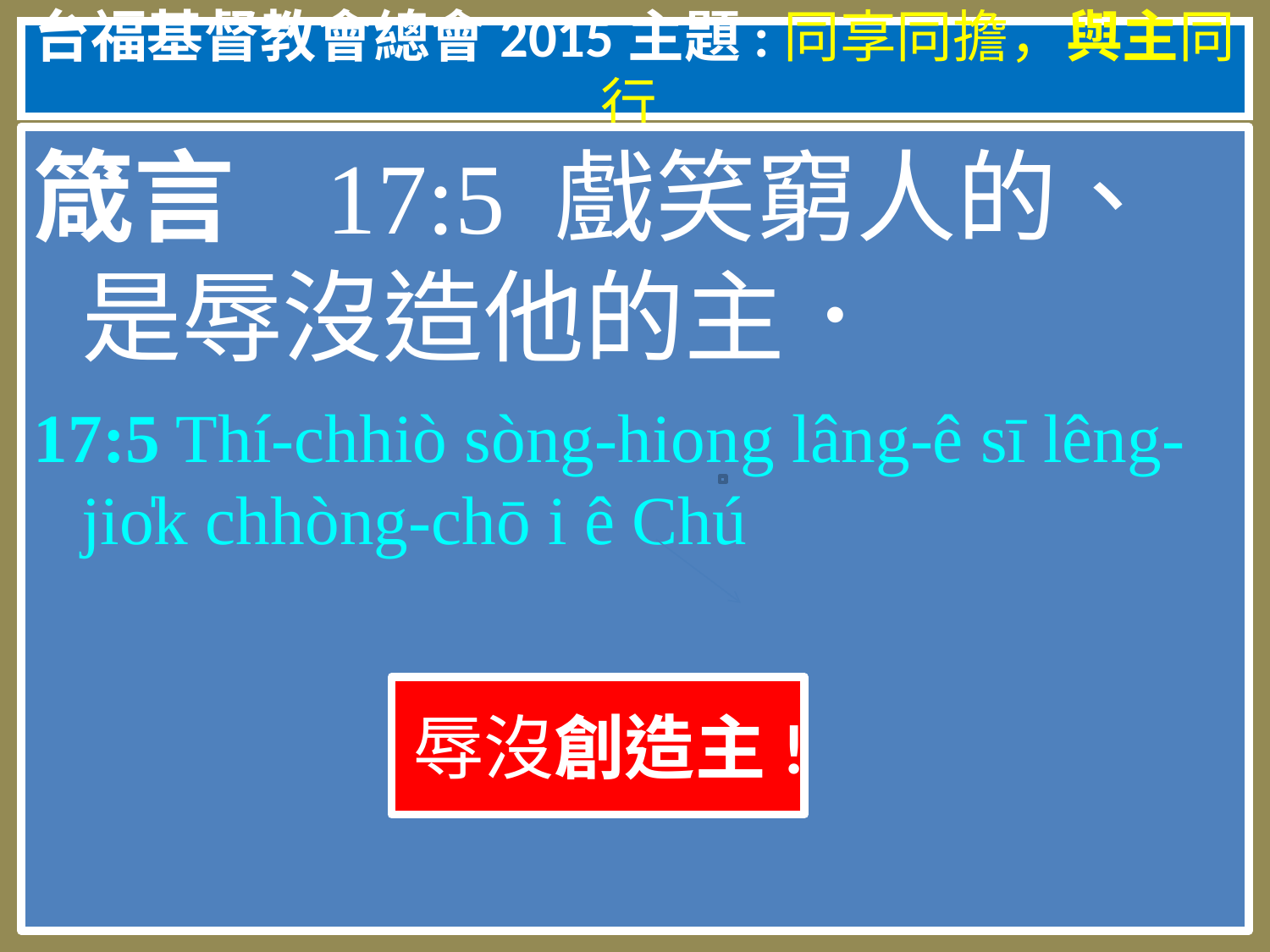

# 台福基督教會總會2015主題:同享同擔，與主同行
箴言   17:5 戲笑窮人的、是辱沒造他的主．
17:5 Thí-chhiò sòng-hiong lâng-ê sī lêng-jio̍k chhòng-chō i ê Chú

辱沒創造主!